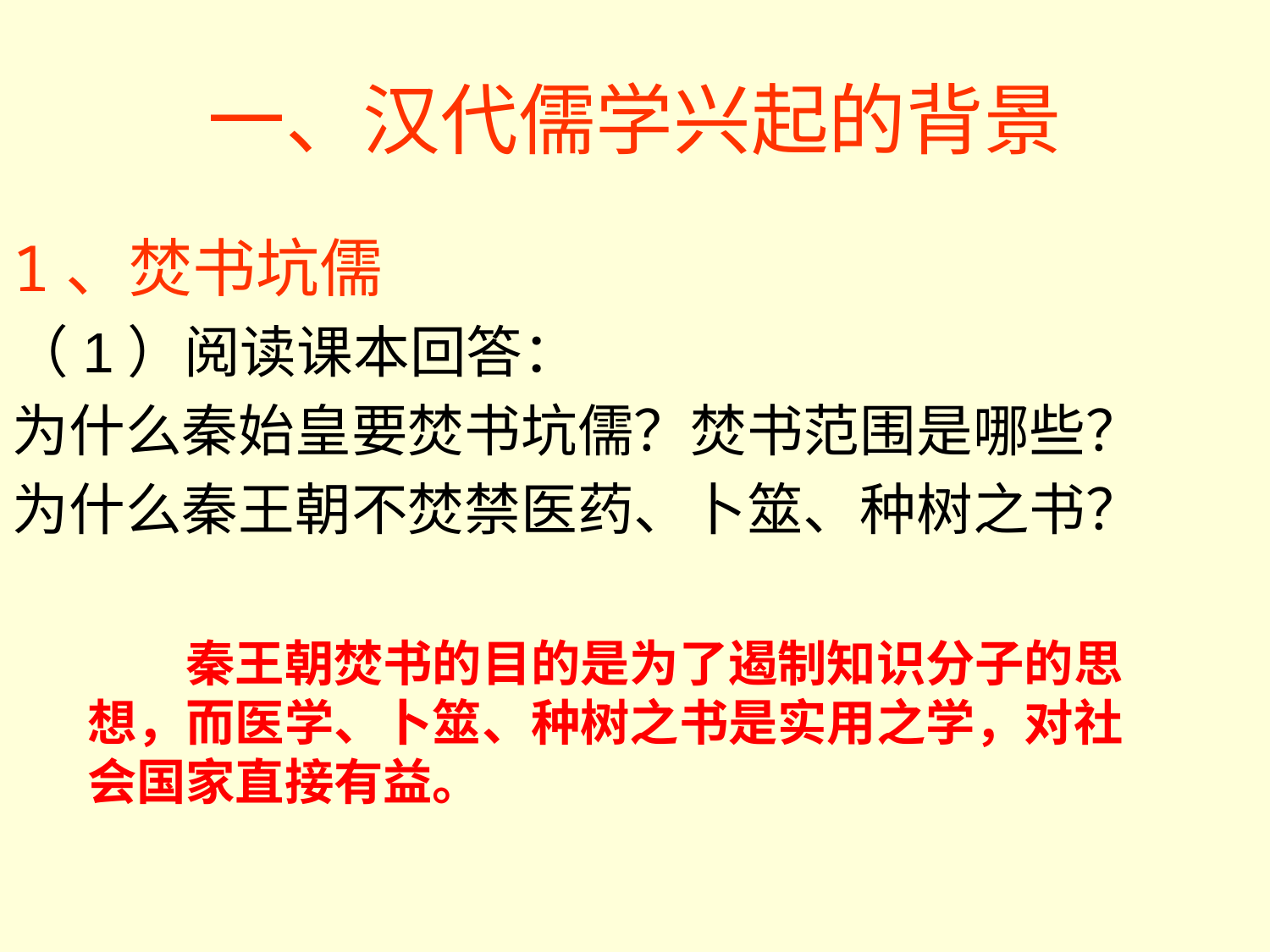

# 一、汉代儒学兴起的背景
1、焚书坑儒
（1）阅读课本回答：
为什么秦始皇要焚书坑儒？焚书范围是哪些？
为什么秦王朝不焚禁医药、卜筮、种树之书？

　　秦王朝焚书的目的是为了遏制知识分子的思想，而医学、卜筮、种树之书是实用之学，对社会国家直接有益。